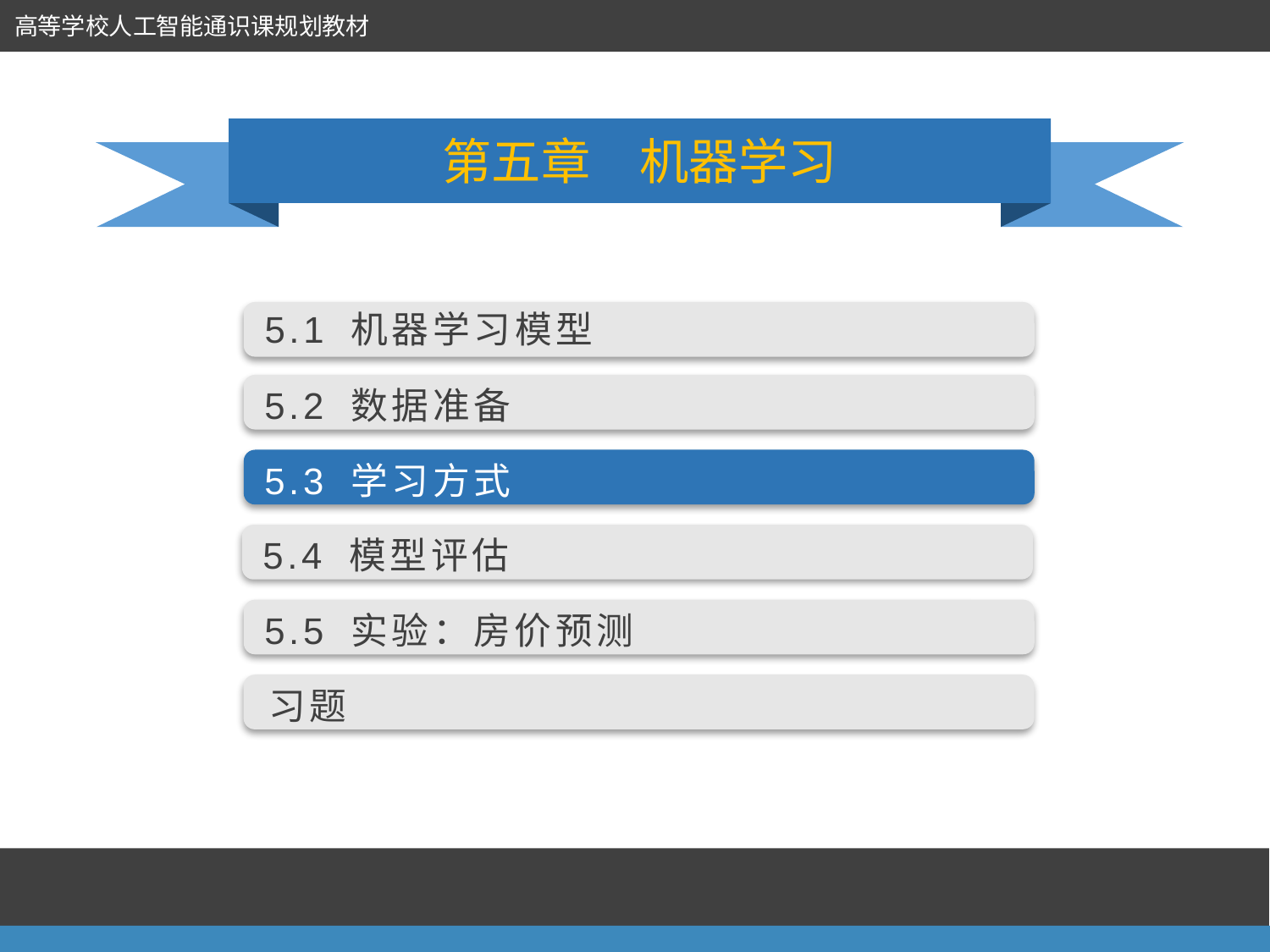

高等学校人工智能通识课规划教材

第五章　机器学习
5.1 机器学习模型

5.2 数据准备

5.3 学习方式

5.4 模型评估

5.5 实验：房价预测

习题